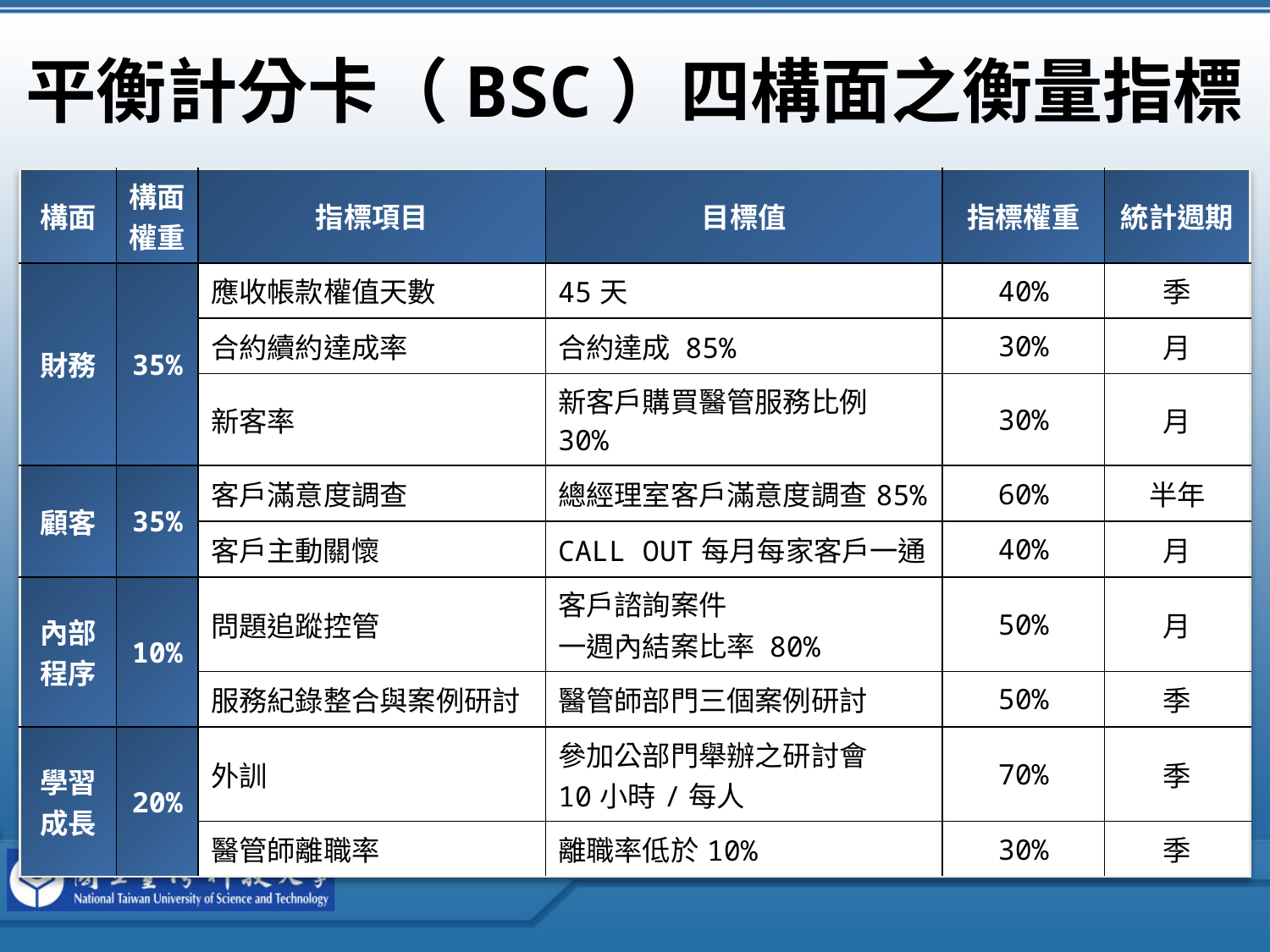

# 平衡計分卡（BSC）四構面之衡量指標
| 構面 | 構面權重 | 指標項目 | 目標值 | 指標權重 | 統計週期 |
| --- | --- | --- | --- | --- | --- |
| 財務 | 35% | 應收帳款權值天數 | 45天 | 40% | 季 |
|  |  | 合約續約達成率 | 合約達成 85% | 30% | 月 |
|  |  | 新客率 | 新客戶購買醫管服務比例 30% | 30% | 月 |
| 顧客 | 35% | 客戶滿意度調查 | 總經理室客戶滿意度調查85% | 60% | 半年 |
|  |  | 客戶主動關懷 | CALL OUT每月每家客戶一通 | 40% | 月 |
| 內部 程序 | 10% | 問題追蹤控管 | 客戶諮詢案件 一週內結案比率 80% | 50% | 月 |
|  |  | 服務紀錄整合與案例研討 | 醫管師部門三個案例研討 | 50% | 季 |
| 學習 成長 | 20% | 外訓 | 參加公部門舉辦之研討會 10小時/每人 | 70% | 季 |
|  |  | 醫管師離職率 | 離職率低於10% | 30% | 季 |